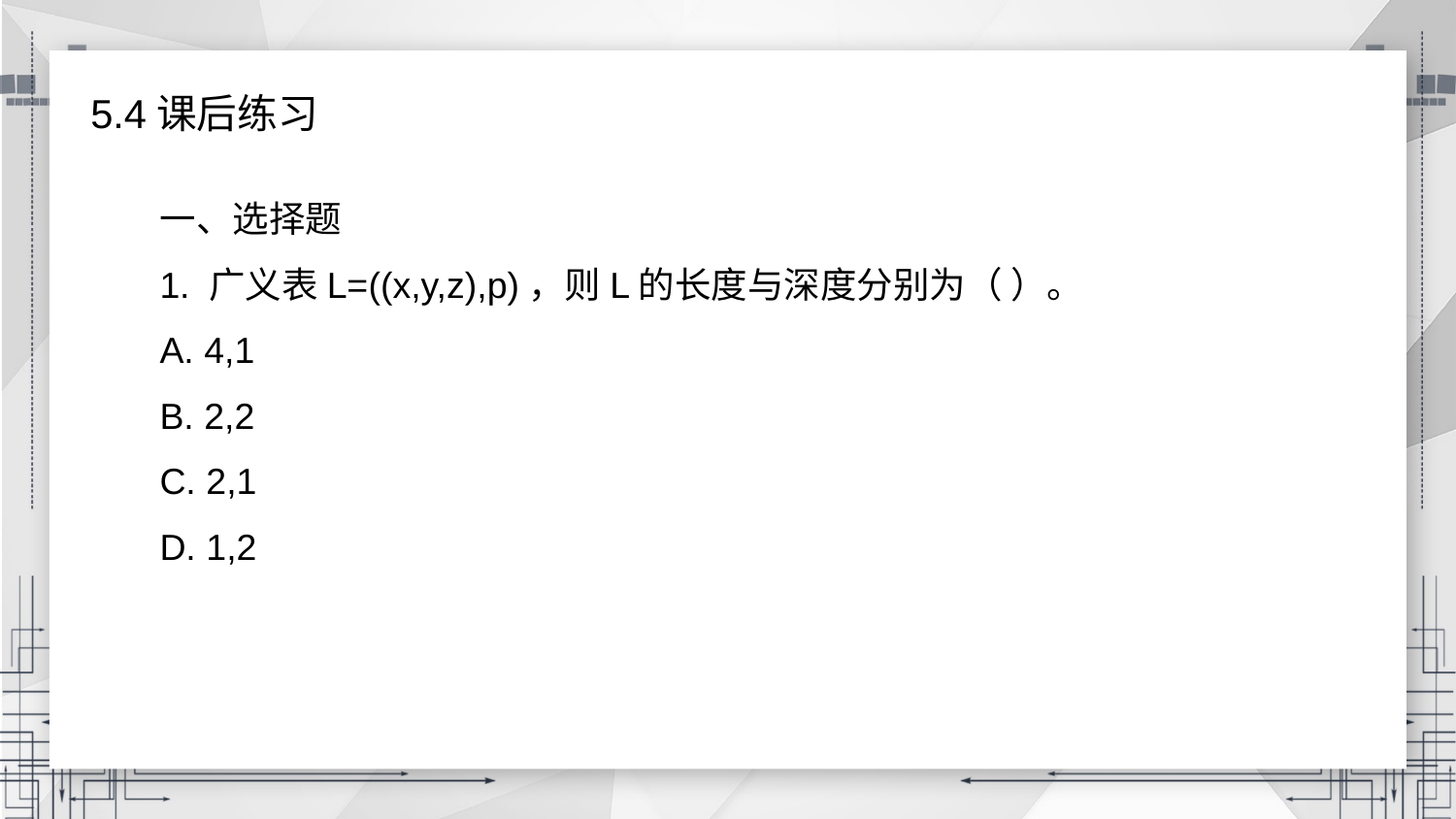

5.4课后练习
一、选择题
1. 广义表L=((x,y,z),p)，则L的长度与深度分别为（ ）。
A. 4,1
B. 2,2
C. 2,1
D. 1,2